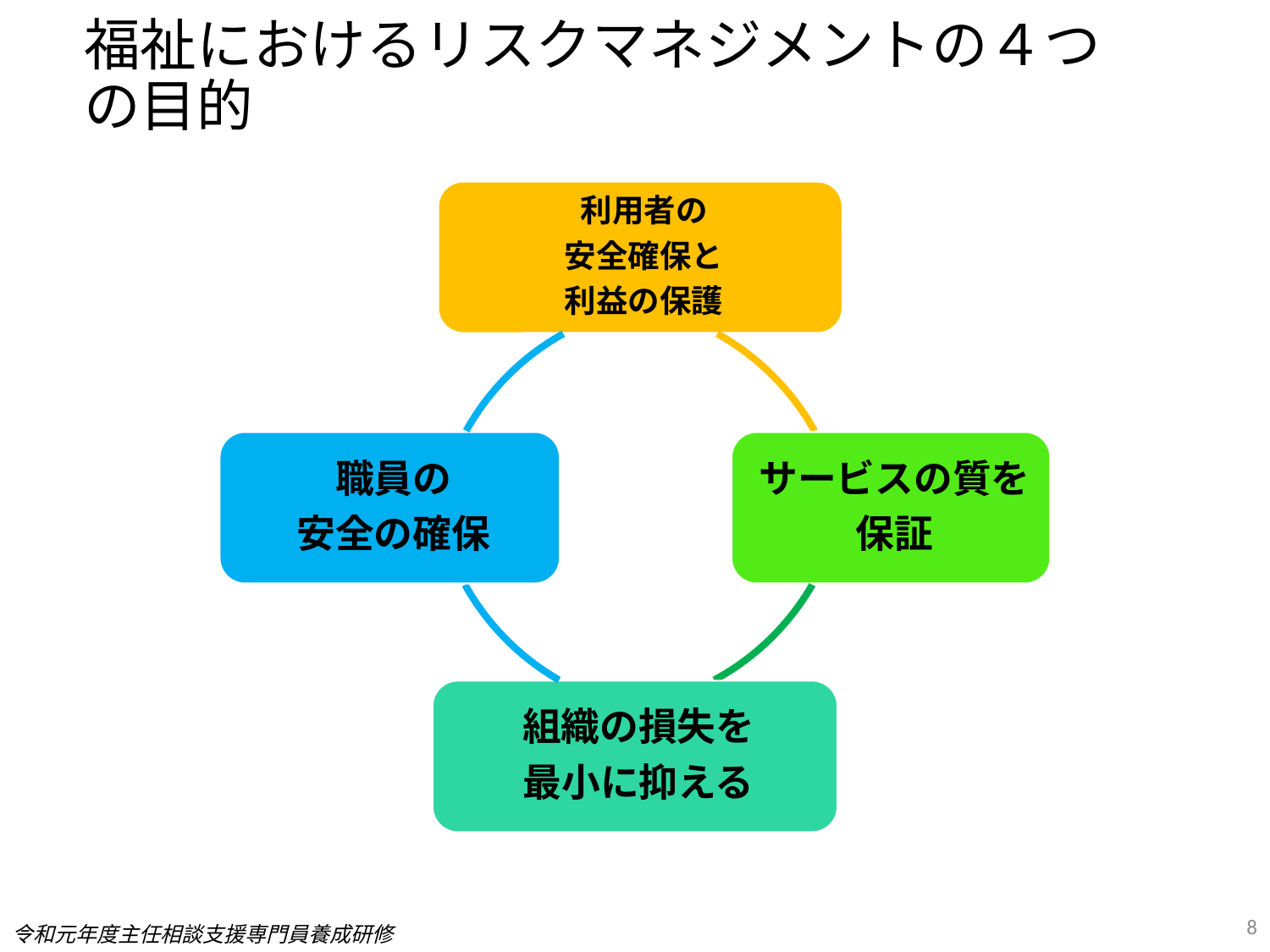

# 福祉におけるリスクマネジメントの４つの目的
利用者の
安全確保と
利益の保護
サービスの質を
保証
組織の損失を
最小に抑える
職員の
安全の確保
8
令和元年度主任相談支援専門員養成研修